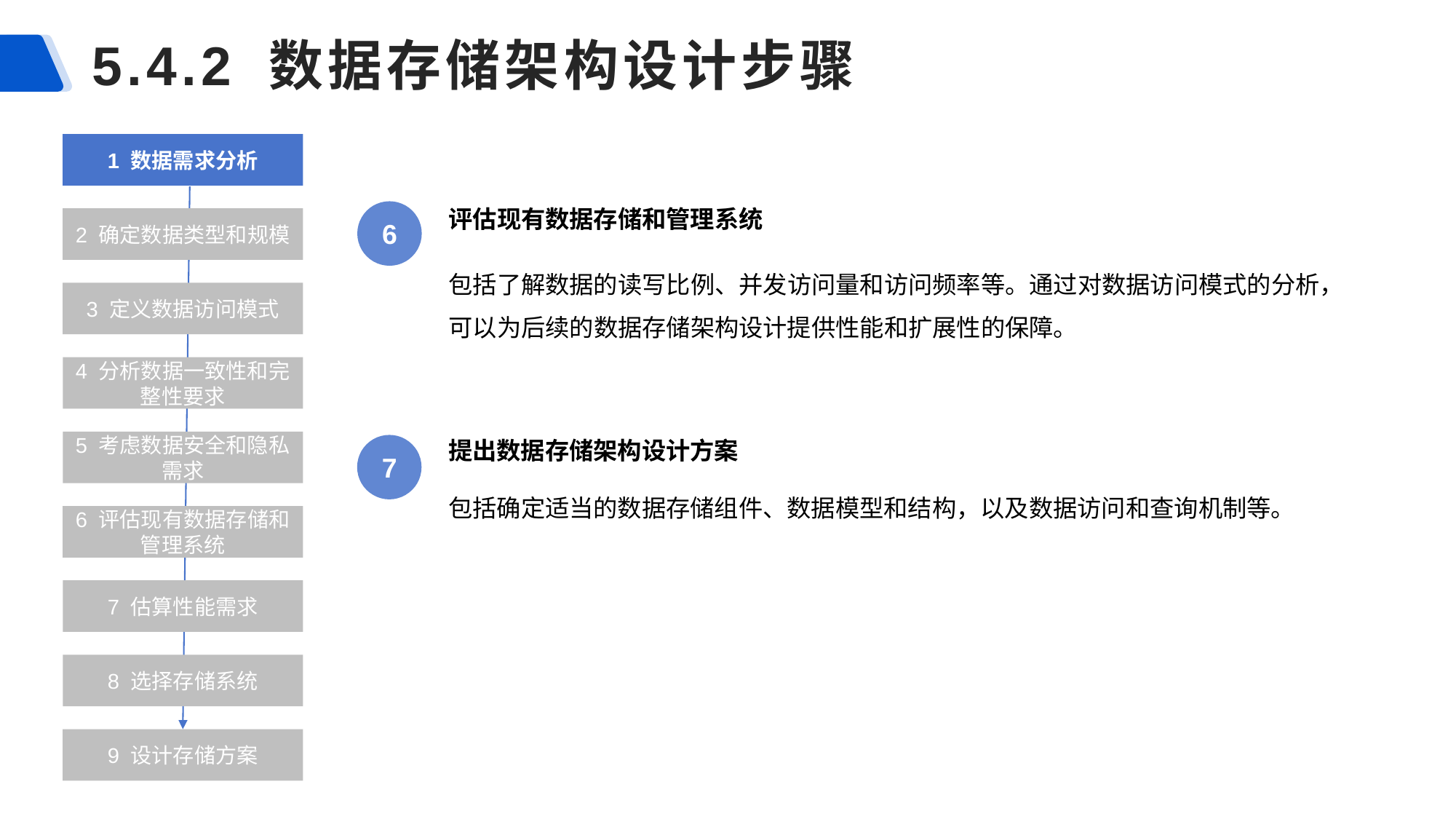

# 5.4.2 数据存储架构设计步骤
1 数据需求分析
评估现有数据存储和管理系统
6
2 确定数据类型和规模
包括了解数据的读写比例、并发访问量和访问频率等。通过对数据访问模式的分析，可以为后续的数据存储架构设计提供性能和扩展性的保障。
3 定义数据访问模式
4 分析数据一致性和完整性要求
提出数据存储架构设计方案
7
包括确定适当的数据存储组件、数据模型和结构，以及数据访问和查询机制等。
5 考虑数据安全和隐私需求
6 评估现有数据存储和管理系统
7 估算性能需求
8 选择存储系统
9 设计存储方案